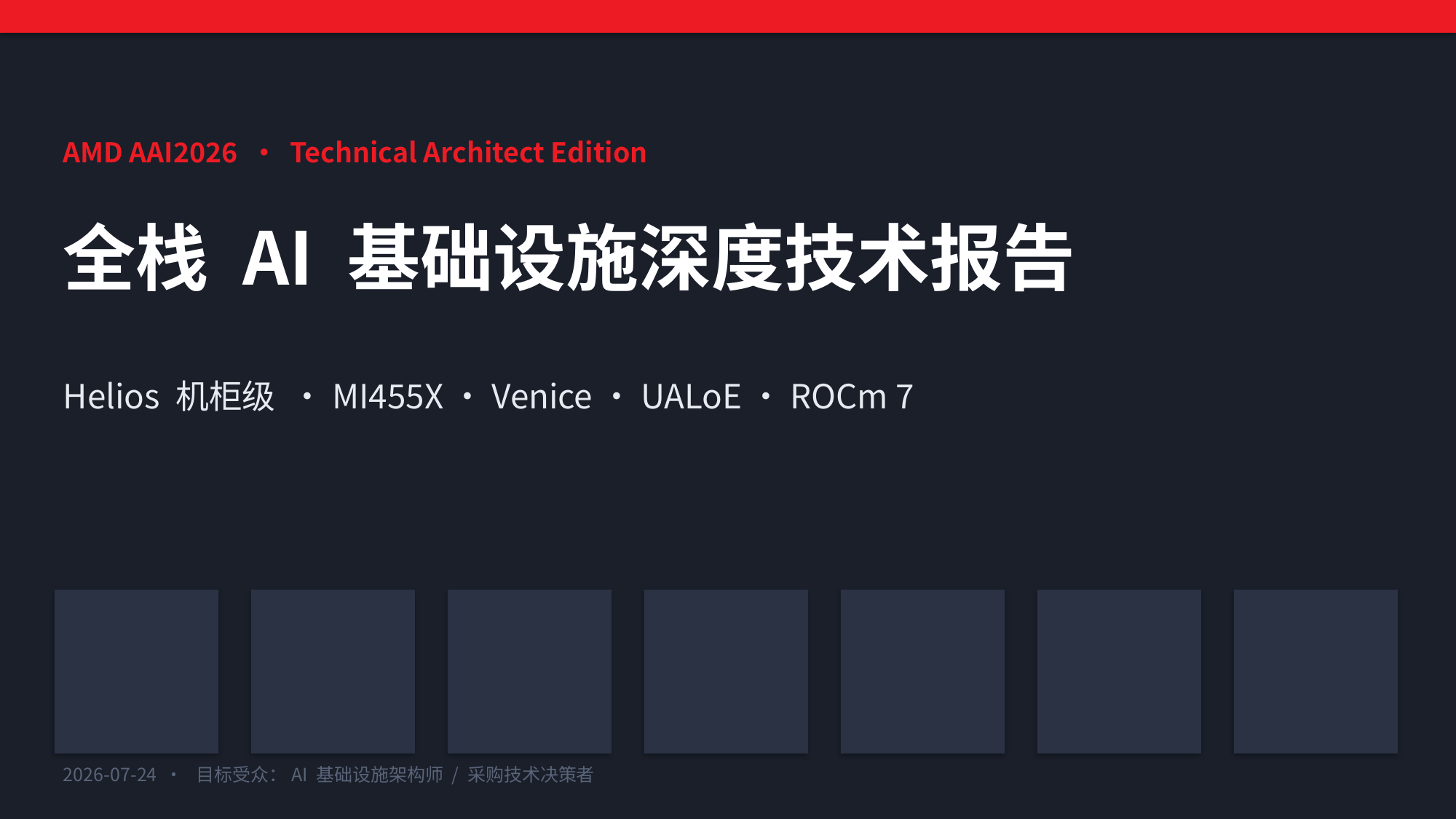

AMD AAI2026  ·  Technical Architect Edition
全栈 AI 基础设施深度技术报告
Helios 机柜级 · MI455X · Venice · UALoE · ROCm 7

2026-07-24  ·  目标受众：AI 基础设施架构师 / 采购技术决策者